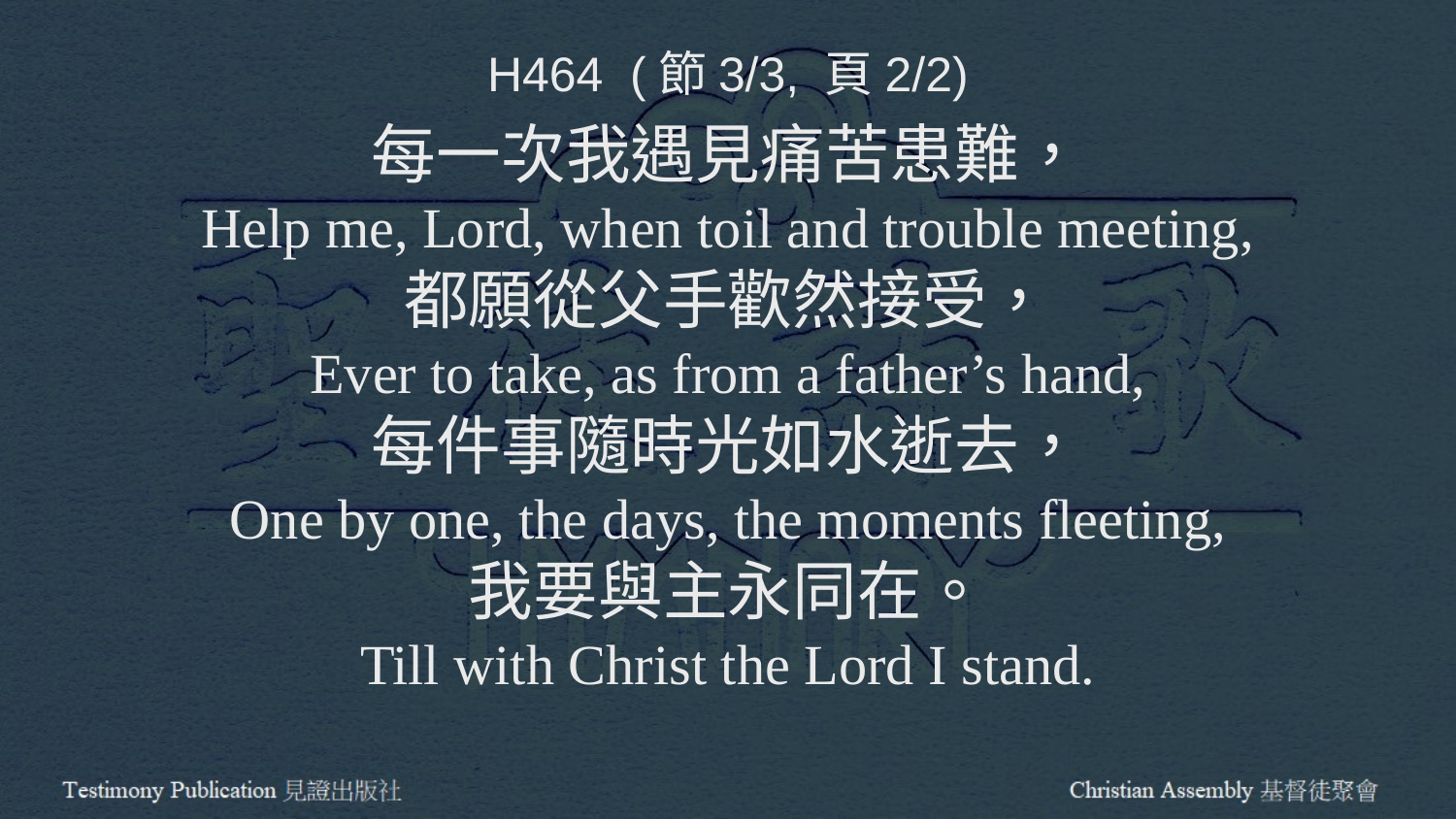

H464  (節3/3, 頁2/2)
每一次我遇見痛苦患難，
Help me, Lord, when toil and trouble meeting,
都願從父手歡然接受，
Ever to take, as from a father’s hand,
每件事隨時光如水逝去，
One by one, the days, the moments fleeting,
我要與主永同在。
Till with Christ the Lord I stand.